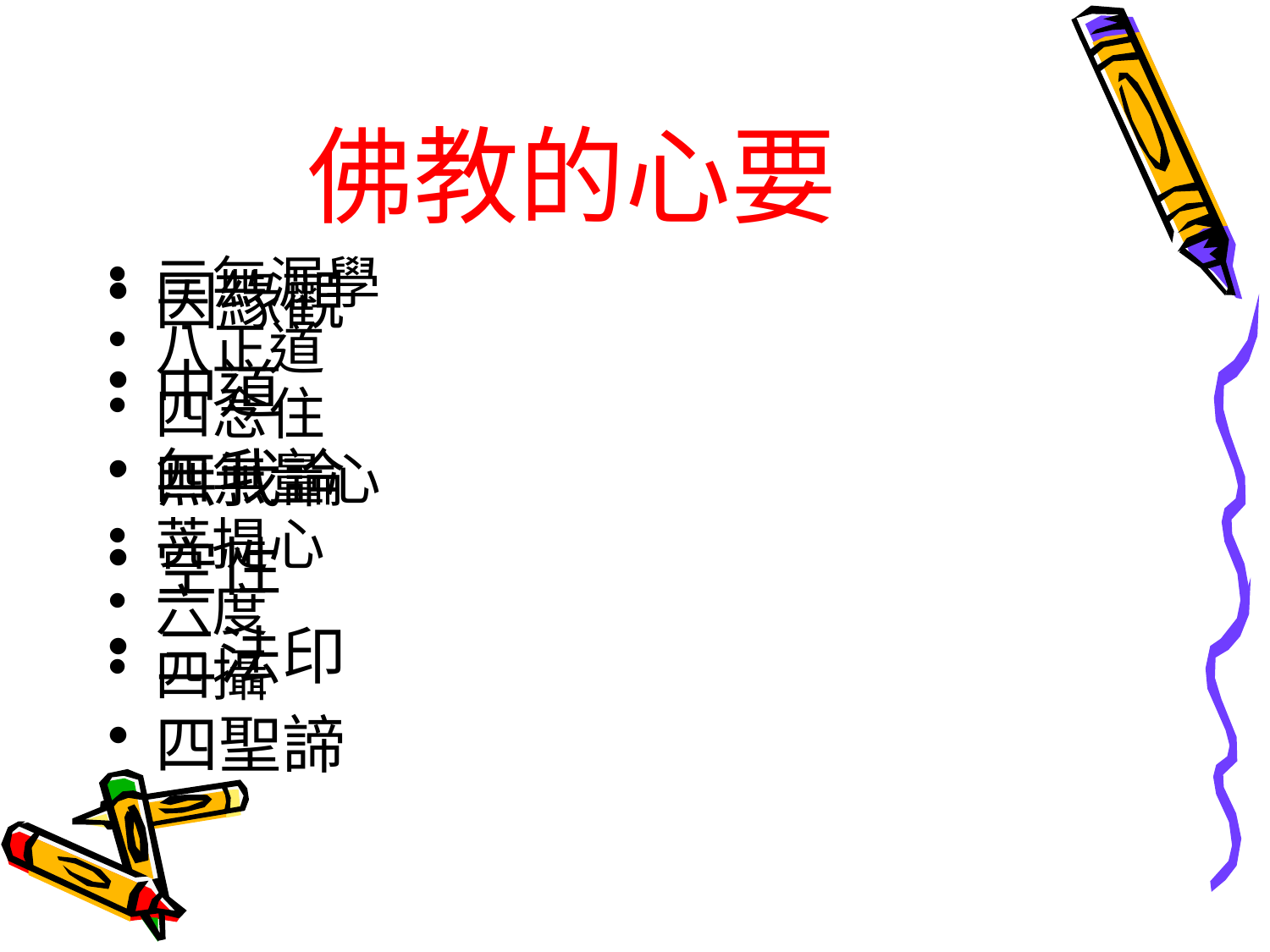

# 佛教的心要
因緣觀
中道
無我論
空性
三法印
四聖諦
三無漏學
八正道
四念住
四無量心
菩提心
六度
四攝